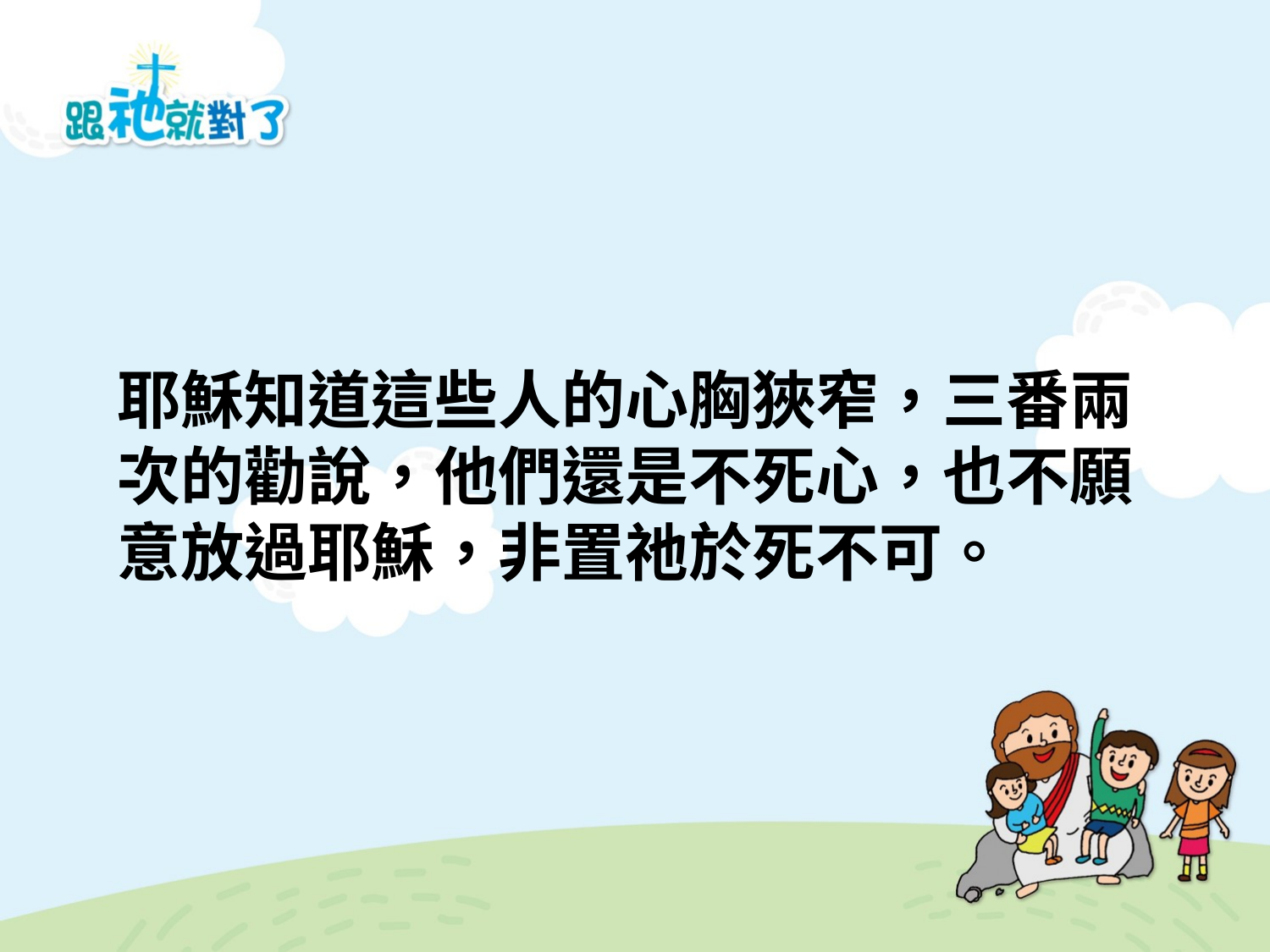

耶穌知道這些人的心胸狹窄，三番兩次的勸說，他們還是不死心，也不願意放過耶穌，非置祂於死不可。